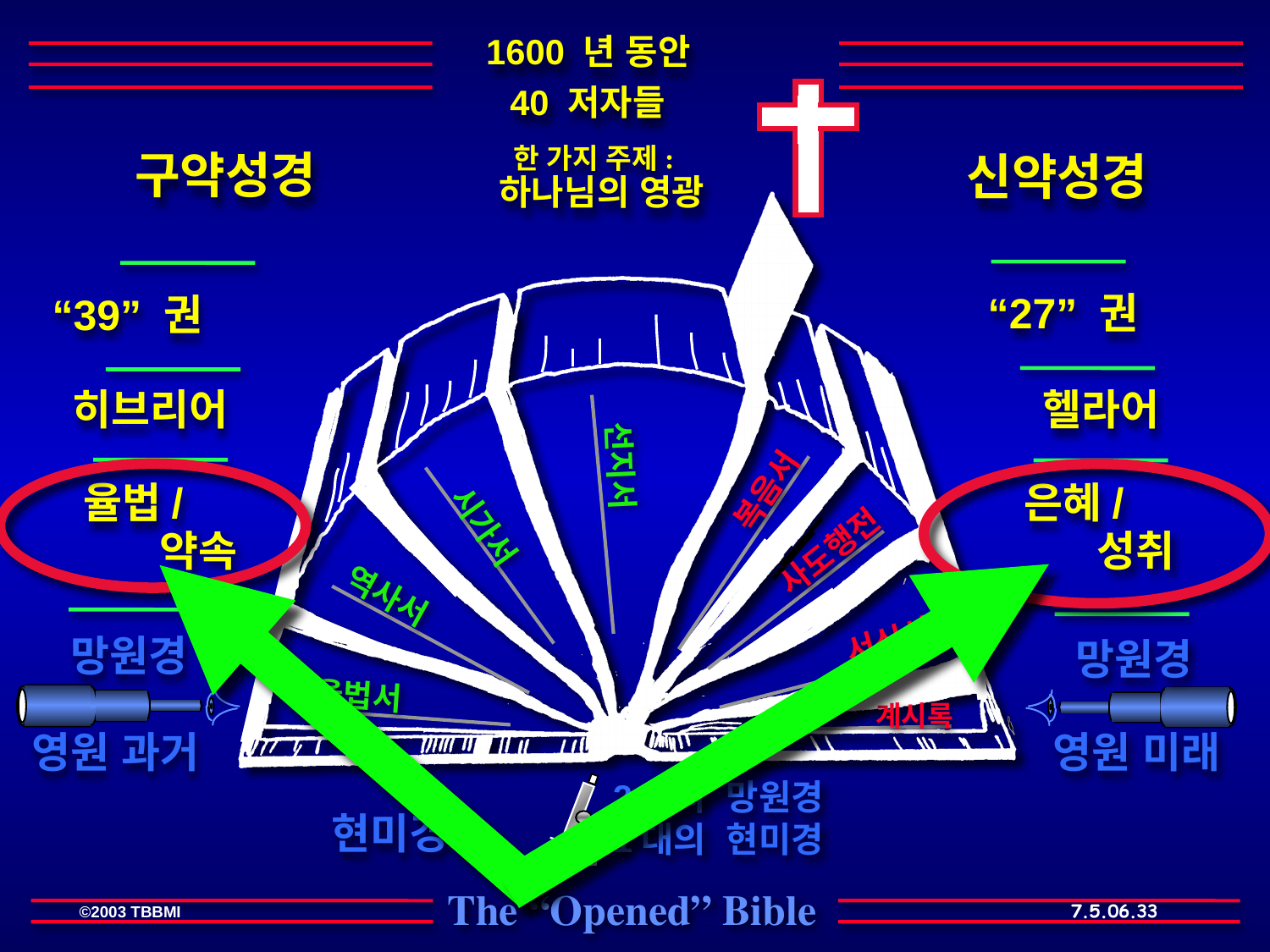

1600 년 동안

40 저자들

한 가지 주제:
 구약성경
신약성경

하나님의 영광

  “27” 권
“39” 권

      복음서
선지서
  사도행전
시가서
역사서
        서신서
율법서
             계시록

히브리어
헬라어

은혜/
율법/
     약속
           성취

망원경
망원경

영원 과거
영원 미래

2대의  망원경
1대의  현미경
현미경
33